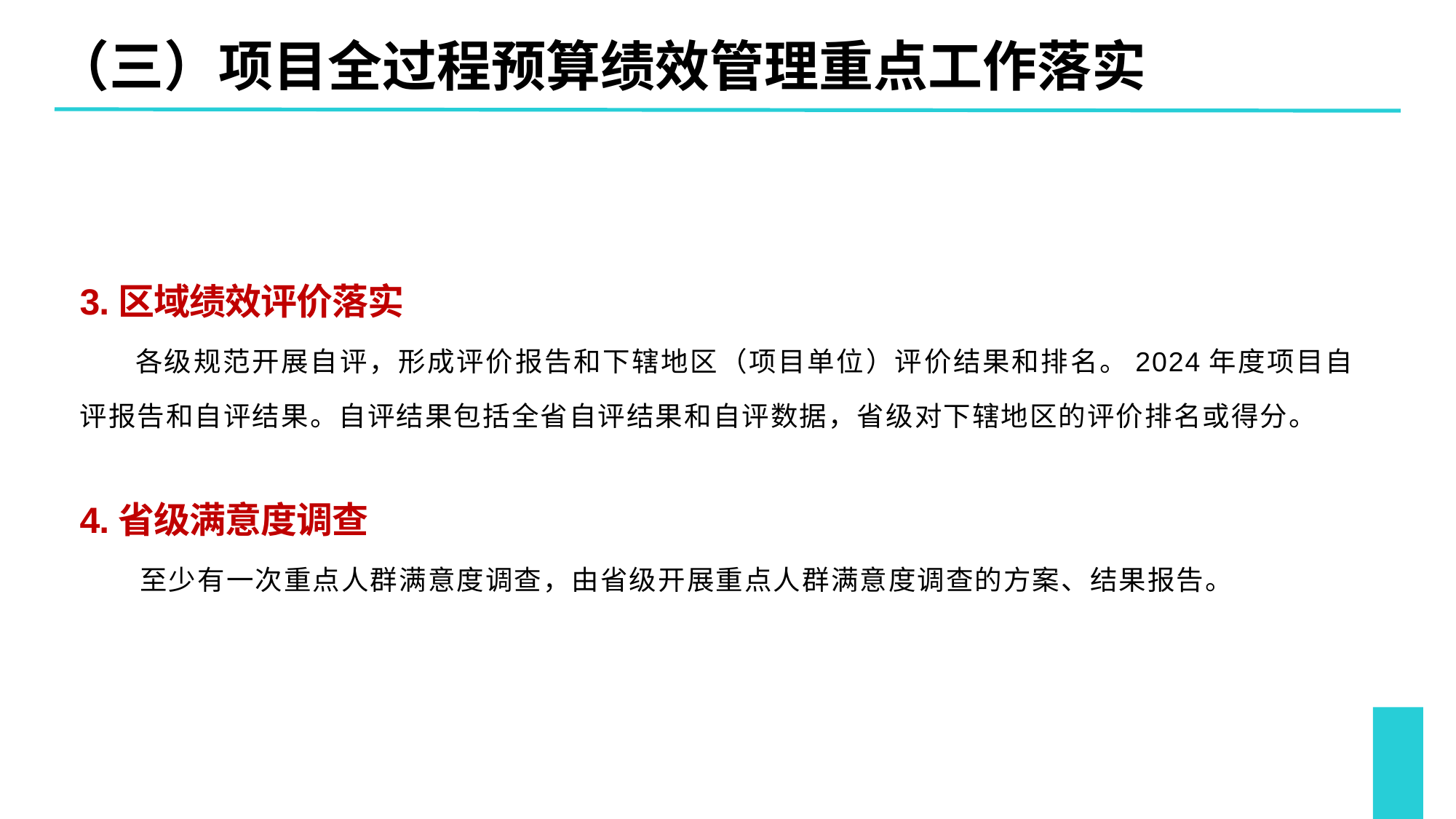

（三）项目全过程预算绩效管理重点工作落实
3.区域绩效评价落实
      各级规范开展自评，形成评价报告和下辖地区（项目单位）评价结果和排名。2024年度项目自评报告和自评结果。自评结果包括全省自评结果和自评数据，省级对下辖地区的评价排名或得分。

4.省级满意度调查
       至少有一次重点人群满意度调查，由省级开展重点人群满意度调查的方案、结果报告。